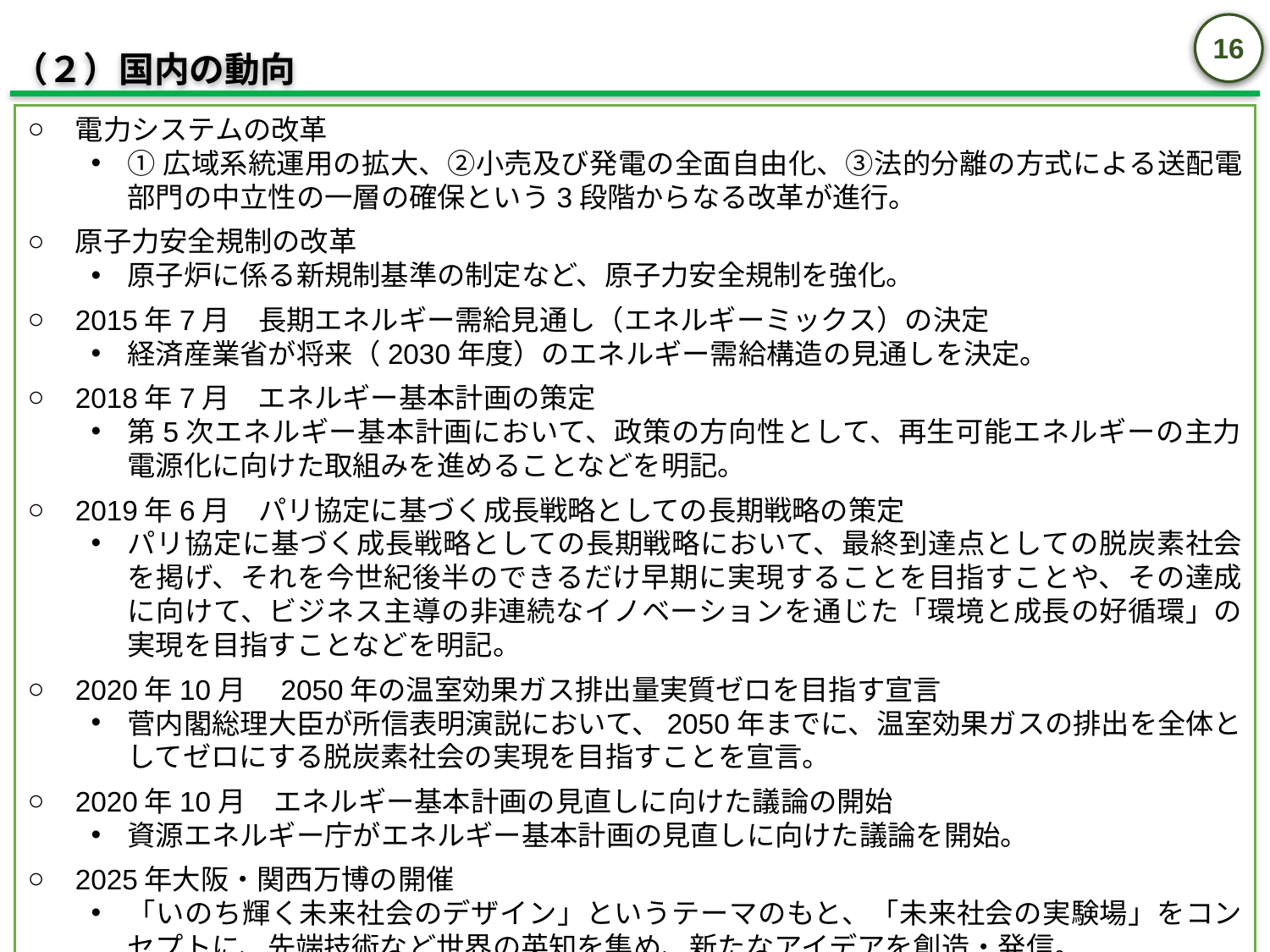

16
（２）国内の動向

電力システムの改革
①広域系統運用の拡大、②小売及び発電の全面自由化、③法的分離の方式による送配電部門の中立性の一層の確保という3段階からなる改革が進行。
原子力安全規制の改革
原子炉に係る新規制基準の制定など、原子力安全規制を強化。
2015年7月　長期エネルギー需給見通し（エネルギーミックス）の決定
経済産業省が将来（2030年度）のエネルギー需給構造の見通しを決定。
2018年7月　エネルギー基本計画の策定
第5次エネルギー基本計画において、政策の方向性として、再生可能エネルギーの主力電源化に向けた取組みを進めることなどを明記。
2019年6月　パリ協定に基づく成長戦略としての長期戦略の策定
パリ協定に基づく成長戦略としての長期戦略において、最終到達点としての脱炭素社会を掲げ、それを今世紀後半のできるだけ早期に実現することを目指すことや、その達成に向けて、ビジネス主導の非連続なイノベーションを通じた「環境と成長の好循環」の実現を目指すことなどを明記。
2020年10月　2050年の温室効果ガス排出量実質ゼロを目指す宣言
菅内閣総理大臣が所信表明演説において、2050年までに、温室効果ガスの排出を全体としてゼロにする脱炭素社会の実現を目指すことを宣言。
2020年10月　エネルギー基本計画の見直しに向けた議論の開始
資源エネルギー庁がエネルギー基本計画の見直しに向けた議論を開始。
2025年大阪・関西万博の開催
「いのち輝く未来社会のデザイン」というテーマのもと、「未来社会の実験場」をコンセプトに、先端技術など世界の英知を集め、新たなアイデアを創造・発信。